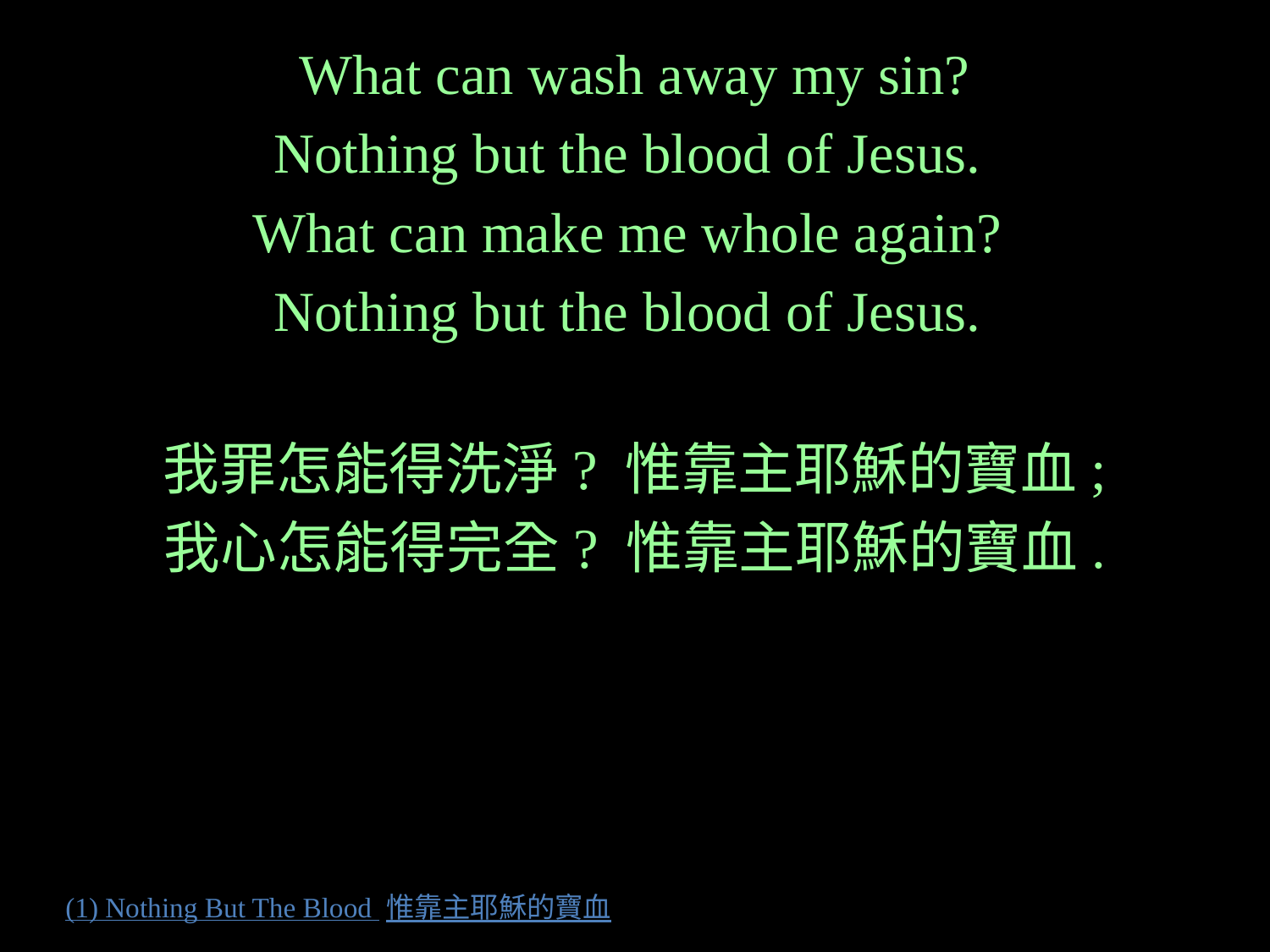

What can wash away my sin?
Nothing but the blood of Jesus.
What can make me whole again?
Nothing but the blood of Jesus.

我罪怎能得洗淨? 惟靠主耶穌的寶血;
我心怎能得完全? 惟靠主耶穌的寶血.
# (1) Nothing But The Blood 惟靠主耶穌的寶血